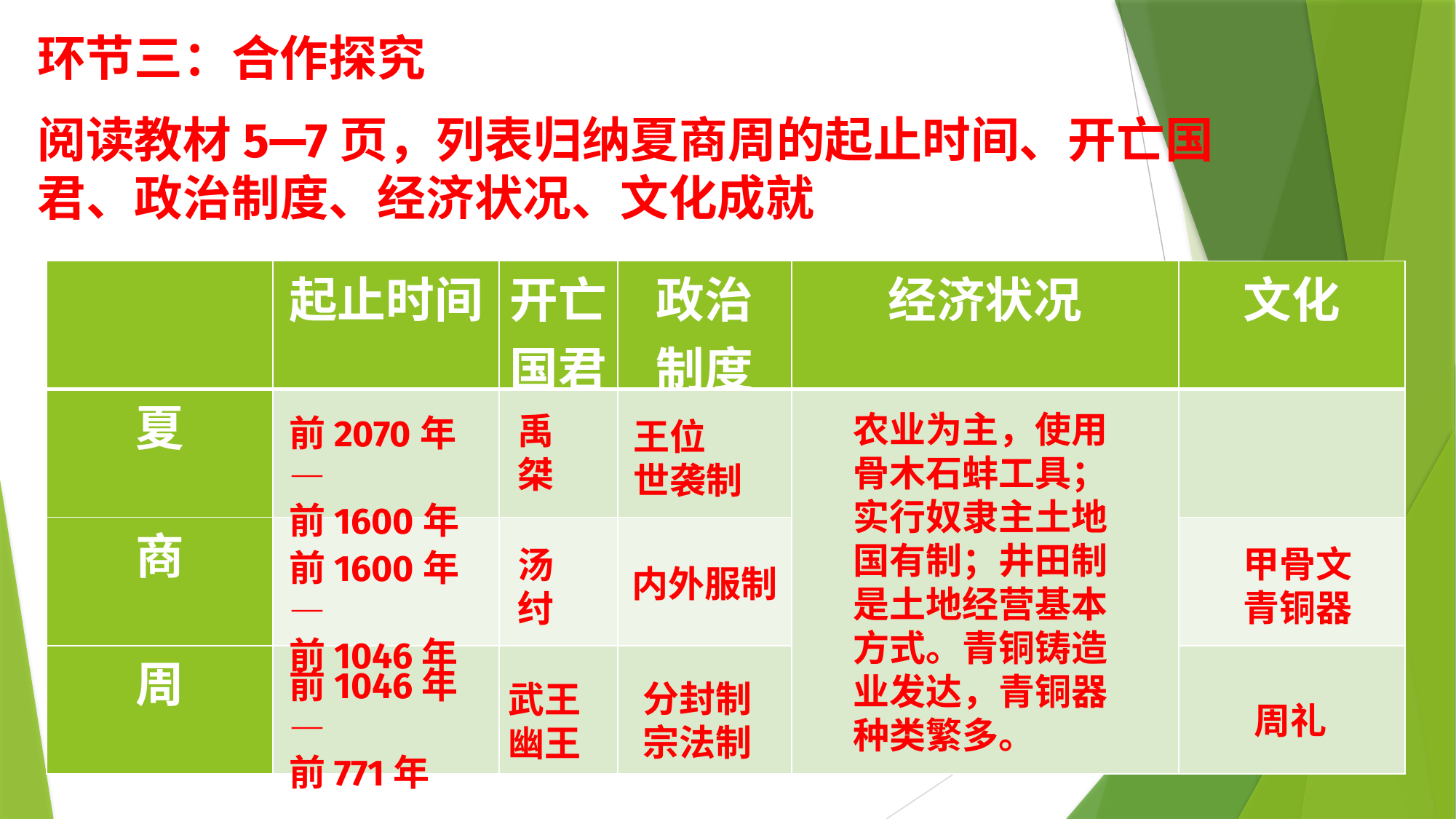

环节三：合作探究
阅读教材5—7页，列表归纳夏商周的起止时间、开亡国君、政治制度、经济状况、文化成就
|  | 起止时间 | 开亡国君 | 政治 制度 | 经济状况 | 文化 |
| --- | --- | --- | --- | --- | --- |
| 夏 |  |  |  |  |  |
| 商 |  |  |  |  |  |
| 周 |  |  |  |  |  |
农业为主，使用骨木石蚌工具；实行奴隶主土地国有制；井田制是土地经营基本方式。青铜铸造业发达，青铜器种类繁多。
禹
桀
前2070年—
前1600年
王位
世袭制
甲骨文
青铜器
汤
纣
前1600年—
前1046年
内外服制
前1046年—
前771年
分封制
宗法制
武王
幽王
周礼